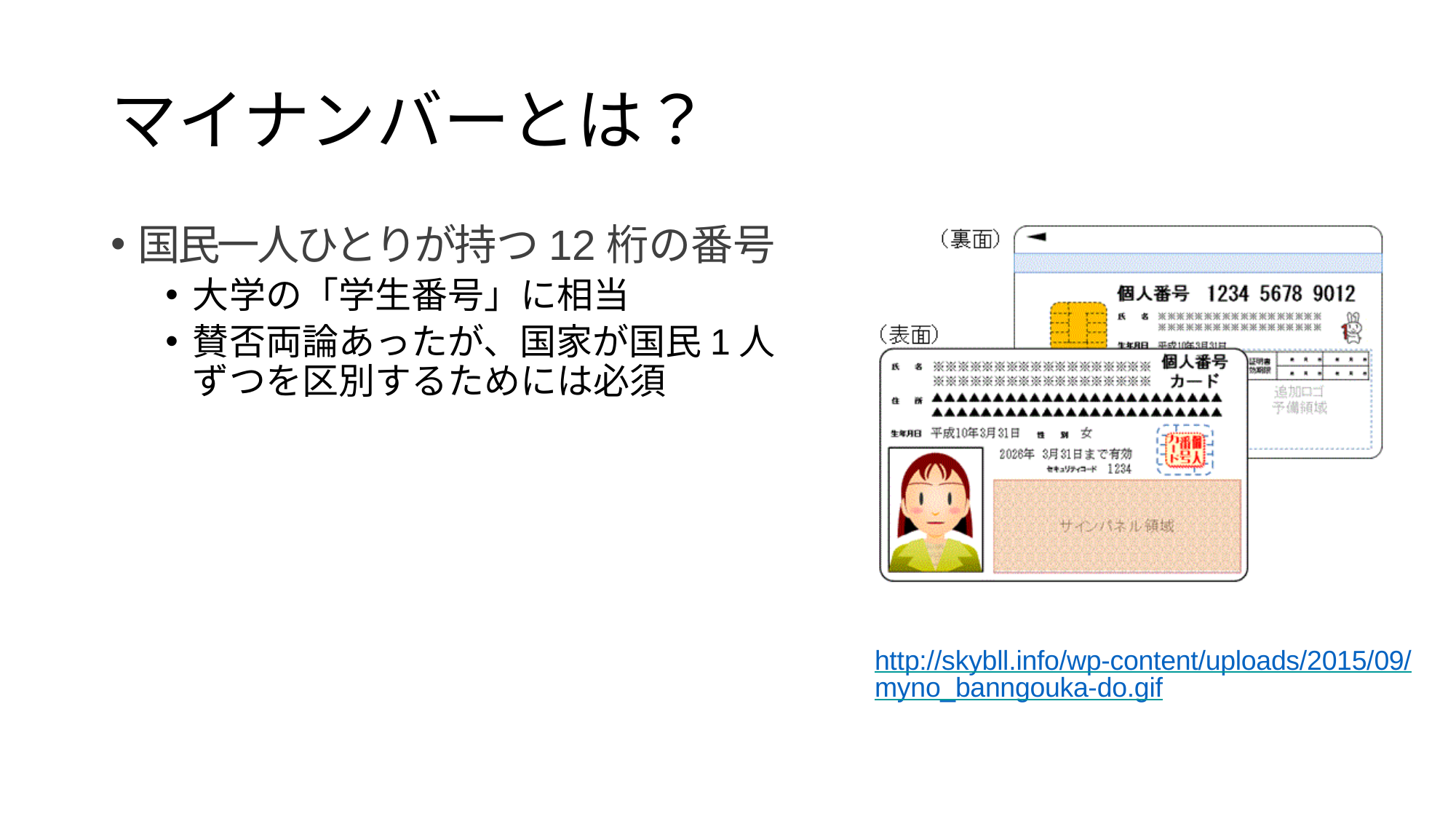

# マイナンバーとは？
国民一人ひとりが持つ12桁の番号
大学の「学生番号」に相当
賛否両論あったが、国家が国民1人ずつを区別するためには必須

http://skybll.info/wp-content/uploads/2015/09/myno_banngouka-do.gif